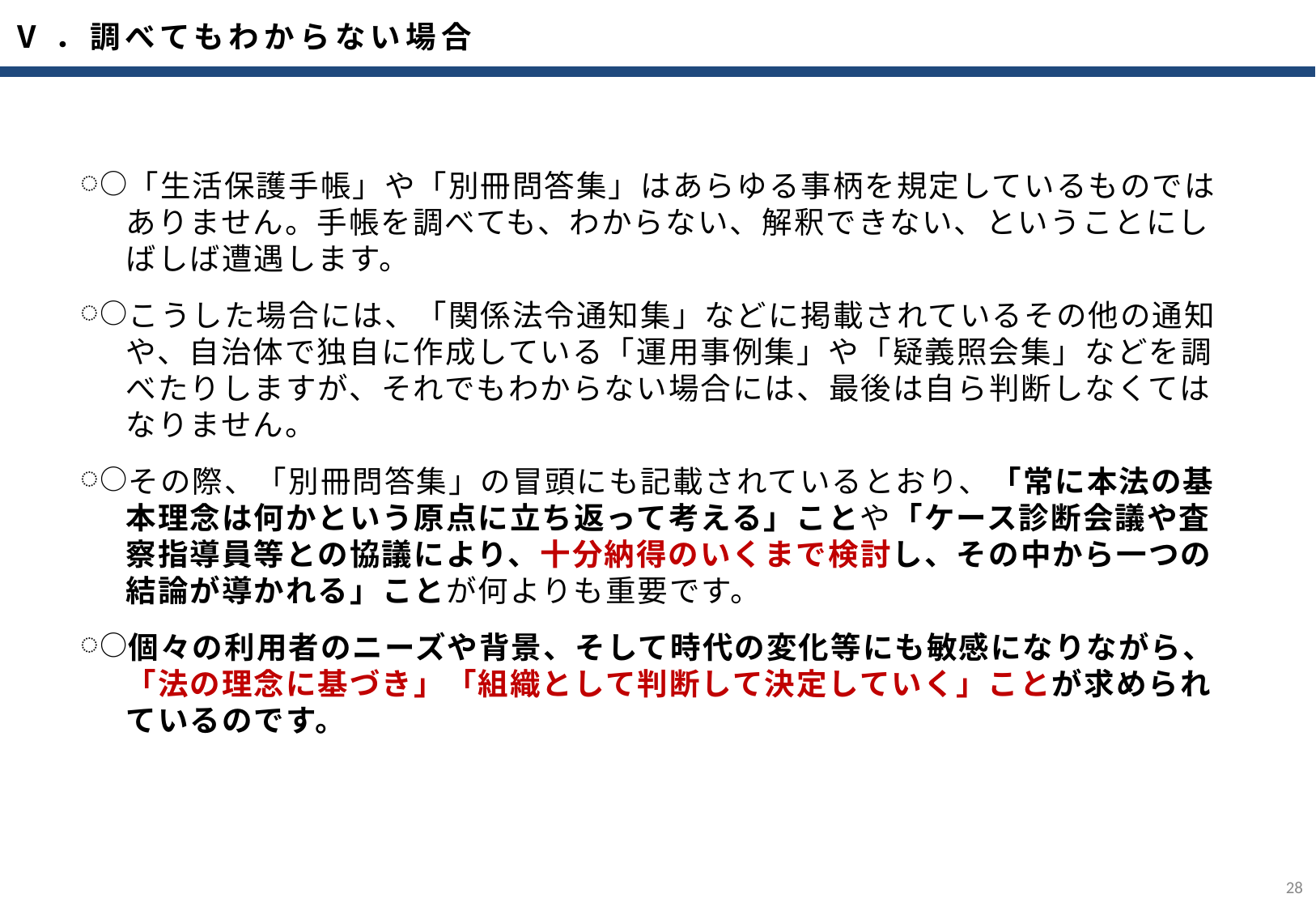

Ⅴ．調べてもわからない場合
「生活保護手帳」や「別冊問答集」はあらゆる事柄を規定しているものではありません。手帳を調べても、わからない、解釈できない、ということにしばしば遭遇します。
こうした場合には、「関係法令通知集」などに掲載されているその他の通知や、自治体で独自に作成している「運用事例集」や「疑義照会集」などを調べたりしますが、それでもわからない場合には、最後は自ら判断しなくてはなりません。
その際、「別冊問答集」の冒頭にも記載されているとおり、「常に本法の基本理念は何かという原点に立ち返って考える」ことや「ケース診断会議や査察指導員等との協議により、十分納得のいくまで検討し、その中から一つの結論が導かれる」ことが何よりも重要です。
個々の利用者のニーズや背景、そして時代の変化等にも敏感になりながら、「法の理念に基づき」「組織として判断して決定していく」ことが求められているのです。
28